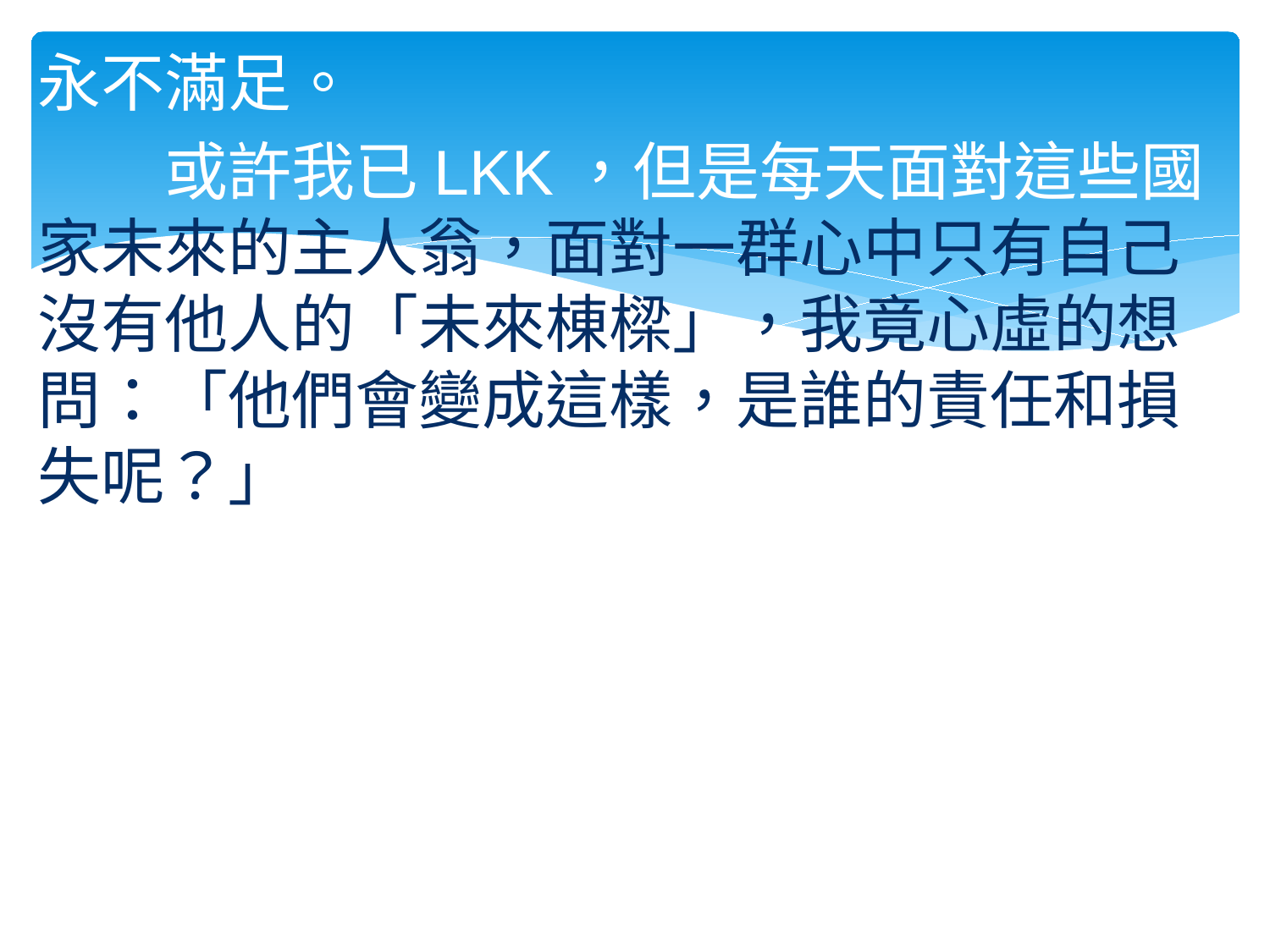

永不滿足。
　　或許我已LKK，但是每天面對這些國家未來的主人翁，面對一群心中只有自己沒有他人的「未來棟樑」，我竟心虛的想問：「他們會變成這樣，是誰的責任和損失呢？」